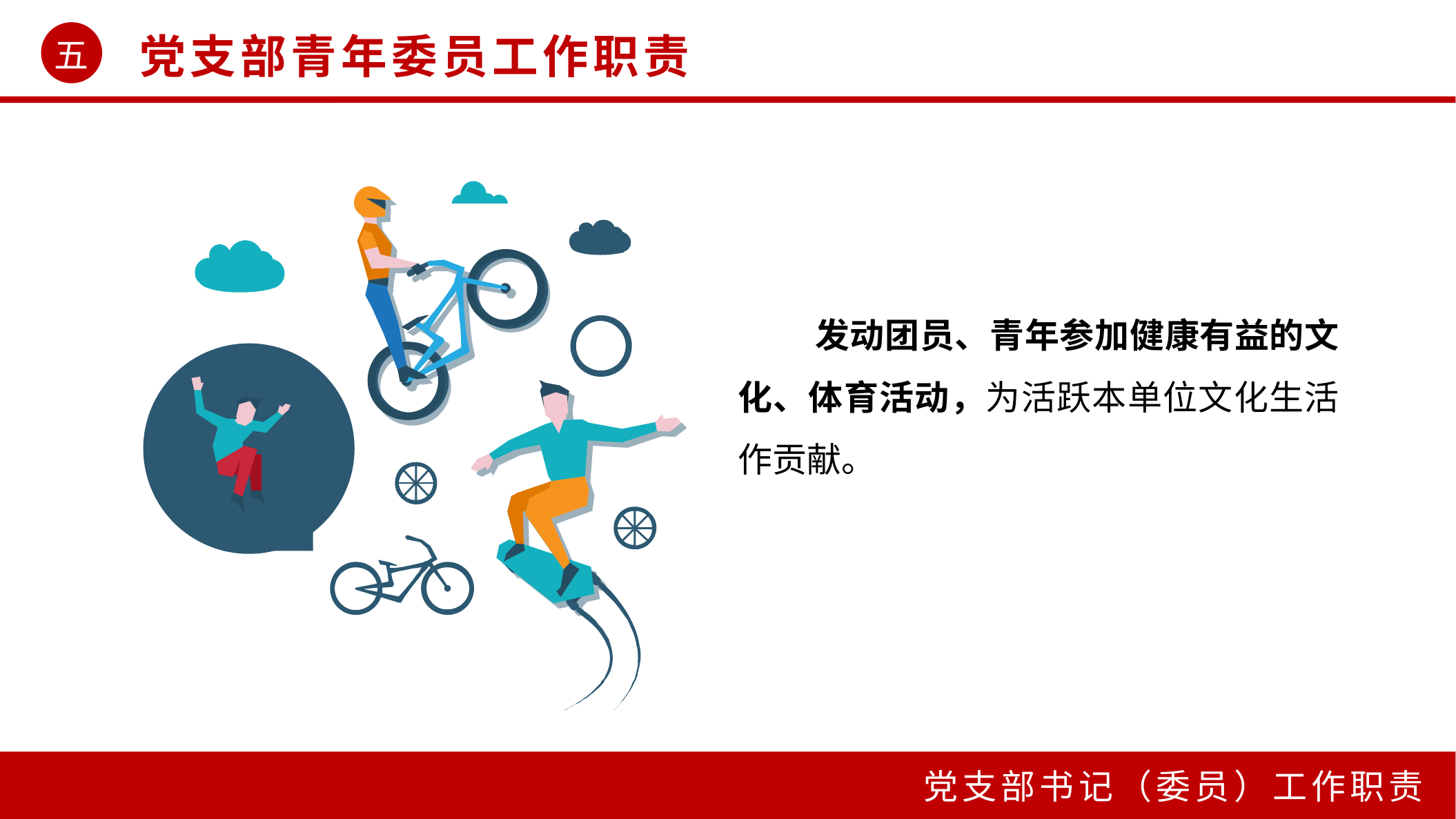

五
党支部青年委员工作职责

  发动团员、青年参加健康有益的文化、体育活动，为活跃本单位文化生活作贡献。

党支部书记（委员）工作职责